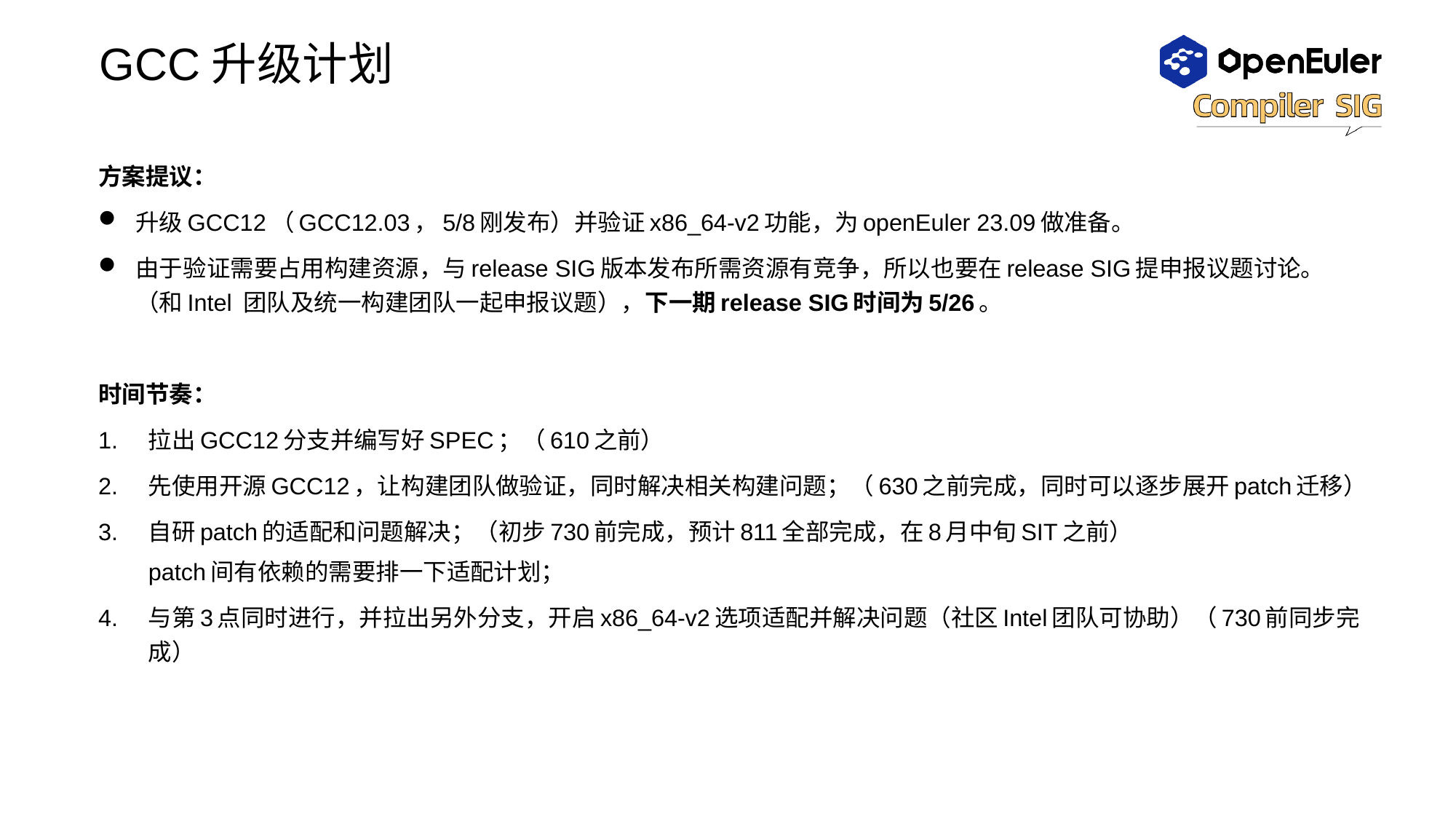

# GCC升级计划
方案提议：
升级GCC12（GCC12.03，5/8刚发布）并验证x86_64-v2功能，为openEuler 23.09做准备。
由于验证需要占用构建资源，与release SIG版本发布所需资源有竞争，所以也要在release SIG提申报议题讨论。（和Intel 团队及统一构建团队一起申报议题），下一期release SIG时间为5/26。

时间节奏：
拉出GCC12分支并编写好SPEC；（610之前）
先使用开源GCC12，让构建团队做验证，同时解决相关构建问题；（630之前完成，同时可以逐步展开patch迁移）
自研patch的适配和问题解决；（初步730前完成，预计811全部完成，在8月中旬SIT之前）
patch间有依赖的需要排一下适配计划；
与第3点同时进行，并拉出另外分支，开启x86_64-v2选项适配并解决问题（社区Intel团队可协助）（730前同步完成）